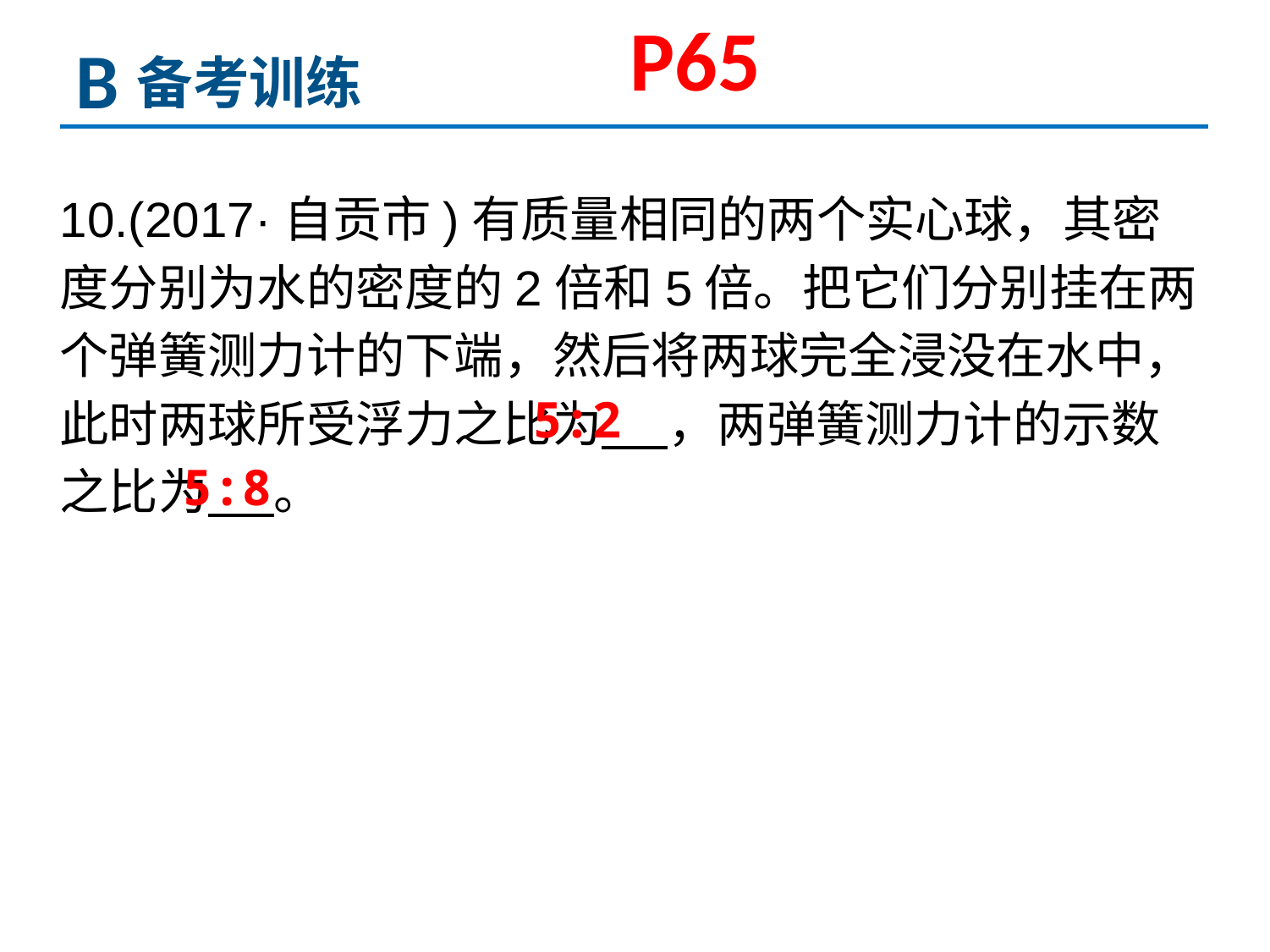

P65
B
备考训练
10.(2017·自贡市)有质量相同的两个实心球，其密度分别为水的密度的2倍和5倍。把它们分别挂在两个弹簧测力计的下端，然后将两球完全浸没在水中，此时两球所受浮力之比为      ，两弹簧测力计的示数之比为      。

5:2
5:8